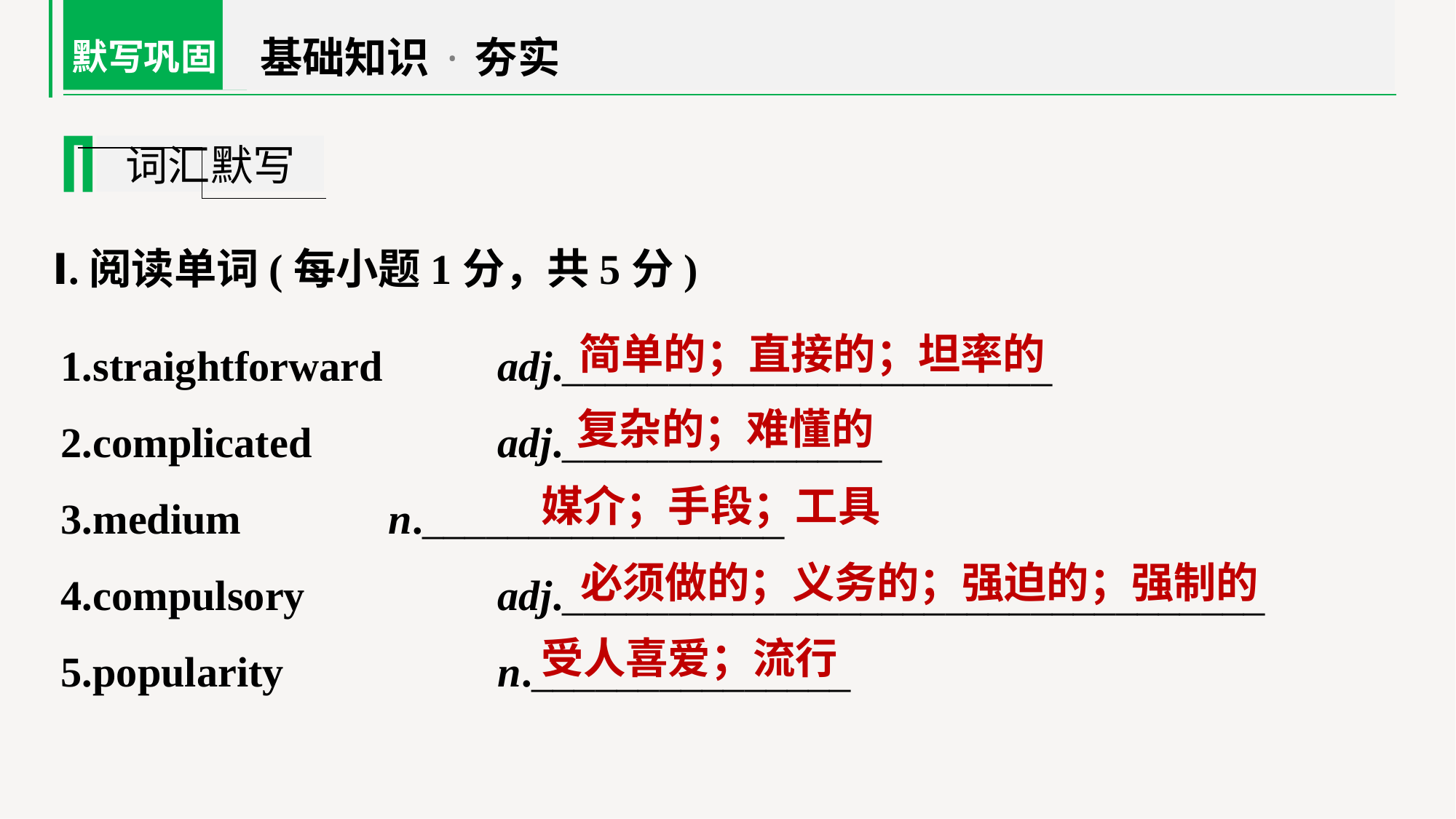

基础知识·夯实
默写巩固
词汇默写

Ⅰ.阅读单词(每小题1分，共5分)
1.straightforward 	adj._______________________
2.complicated 		adj._______________
3.medium 		n._________________
4.compulsory 		adj._________________________________
5.popularity 		n._______________
简单的；直接的；坦率的
复杂的；难懂的
媒介；手段；工具
必须做的；义务的；强迫的；强制的
受人喜爱；流行